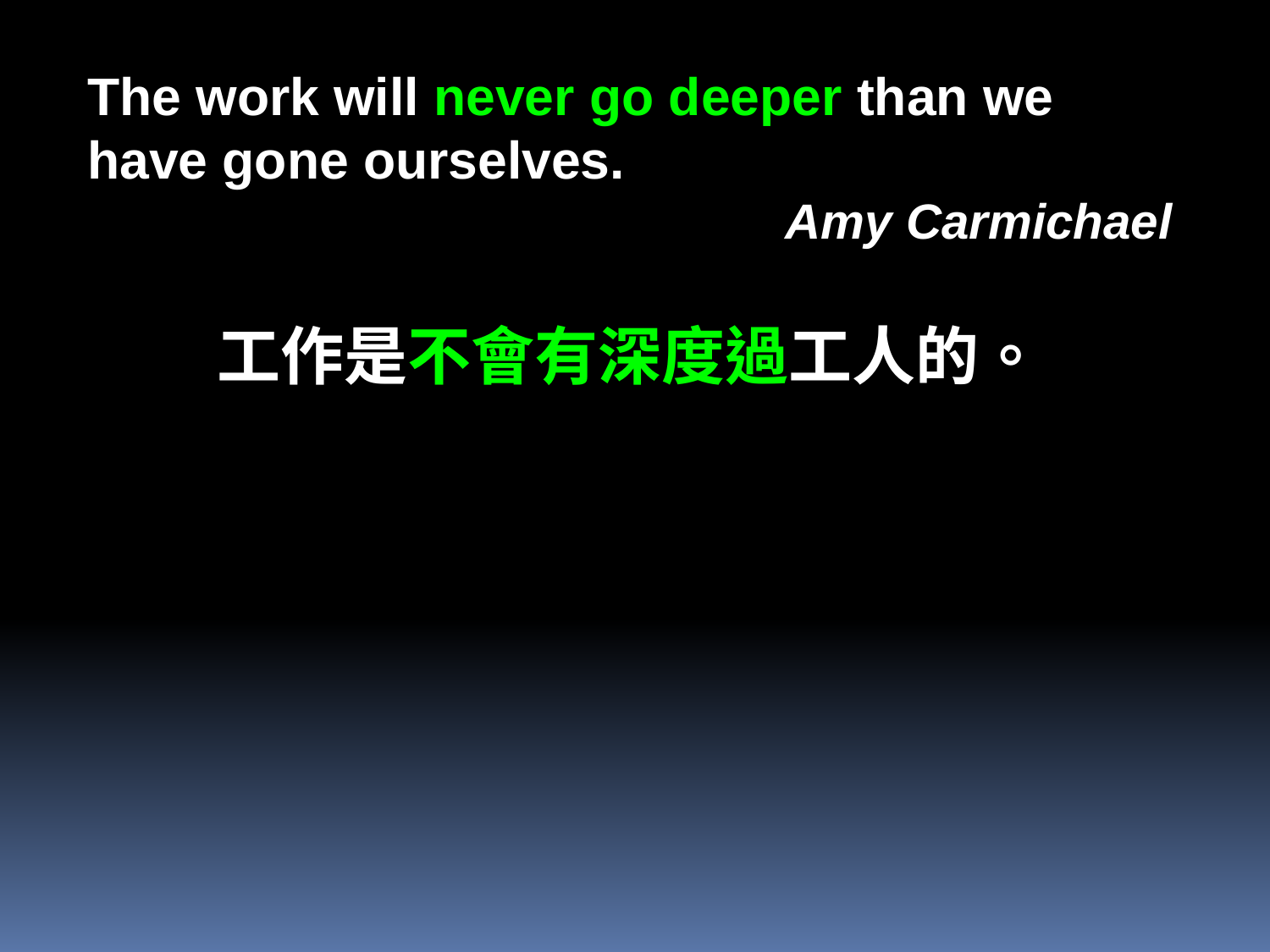

The work will never go deeper than we have gone ourselves.
Amy Carmichael

工作是不會有深度過工人的。